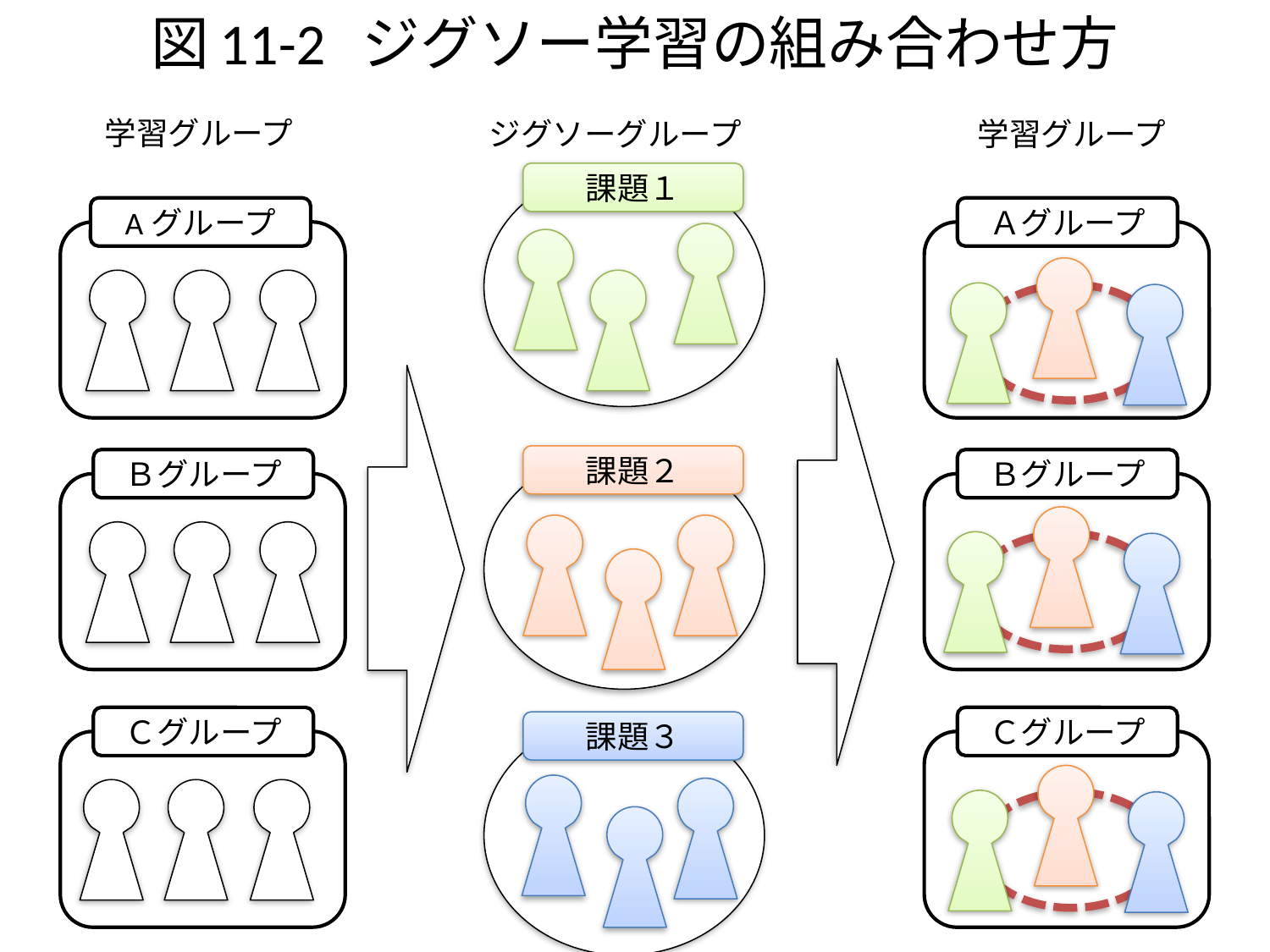

図11-2  ジグソー学習の組み合わせ方
学習グループ
ジグソーグループ
学習グループ
課題１

Aグループ
Ａグループ

課題２
Ｂグループ

Ｂグループ

Ｃグループ
Ｃグループ
課題３